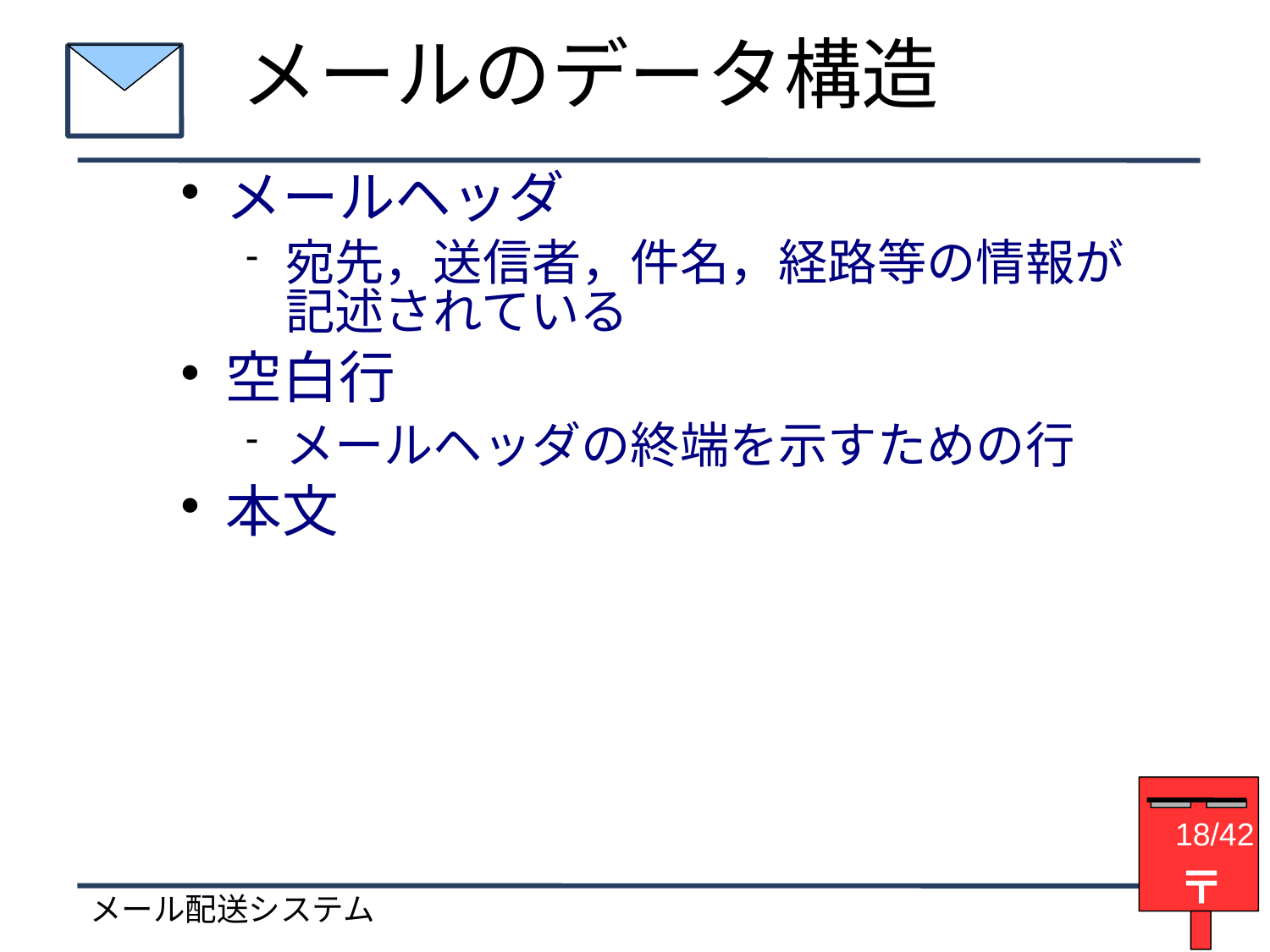

メールのデータ構造
メールヘッダ
宛先，送信者，件名，経路等の情報が記述されている
空白行
メールヘッダの終端を示すための行
本文